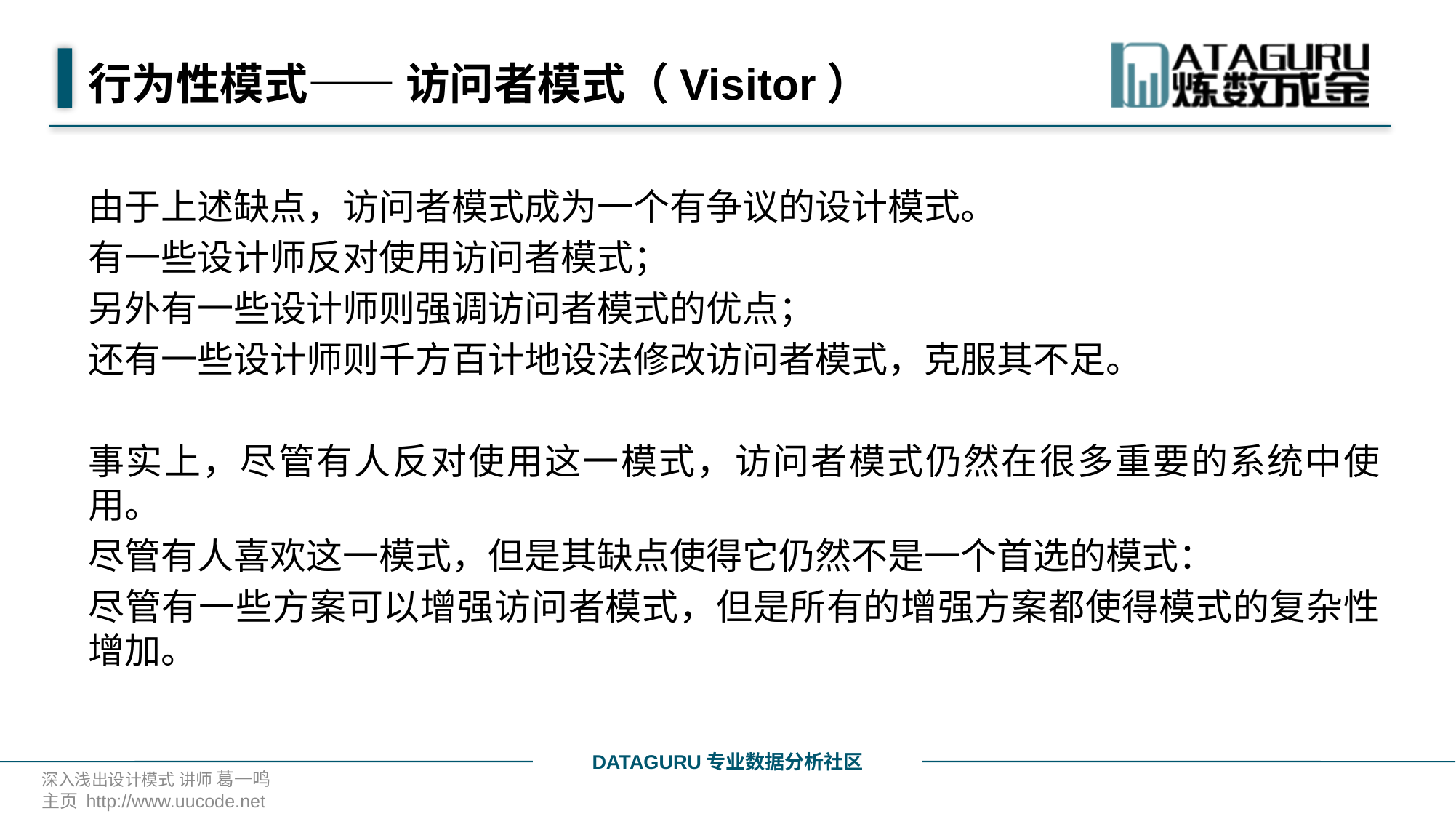

# 行为性模式—— 访问者模式（Visitor）
由于上述缺点，访问者模式成为一个有争议的设计模式。
有一些设计师反对使用访问者模式；
另外有一些设计师则强调访问者模式的优点；
还有一些设计师则千方百计地设法修改访问者模式，克服其不足。

事实上，尽管有人反对使用这一模式，访问者模式仍然在很多重要的系统中使用。
尽管有人喜欢这一模式，但是其缺点使得它仍然不是一个首选的模式：
尽管有一些方案可以增强访问者模式，但是所有的增强方案都使得模式的复杂性增加。